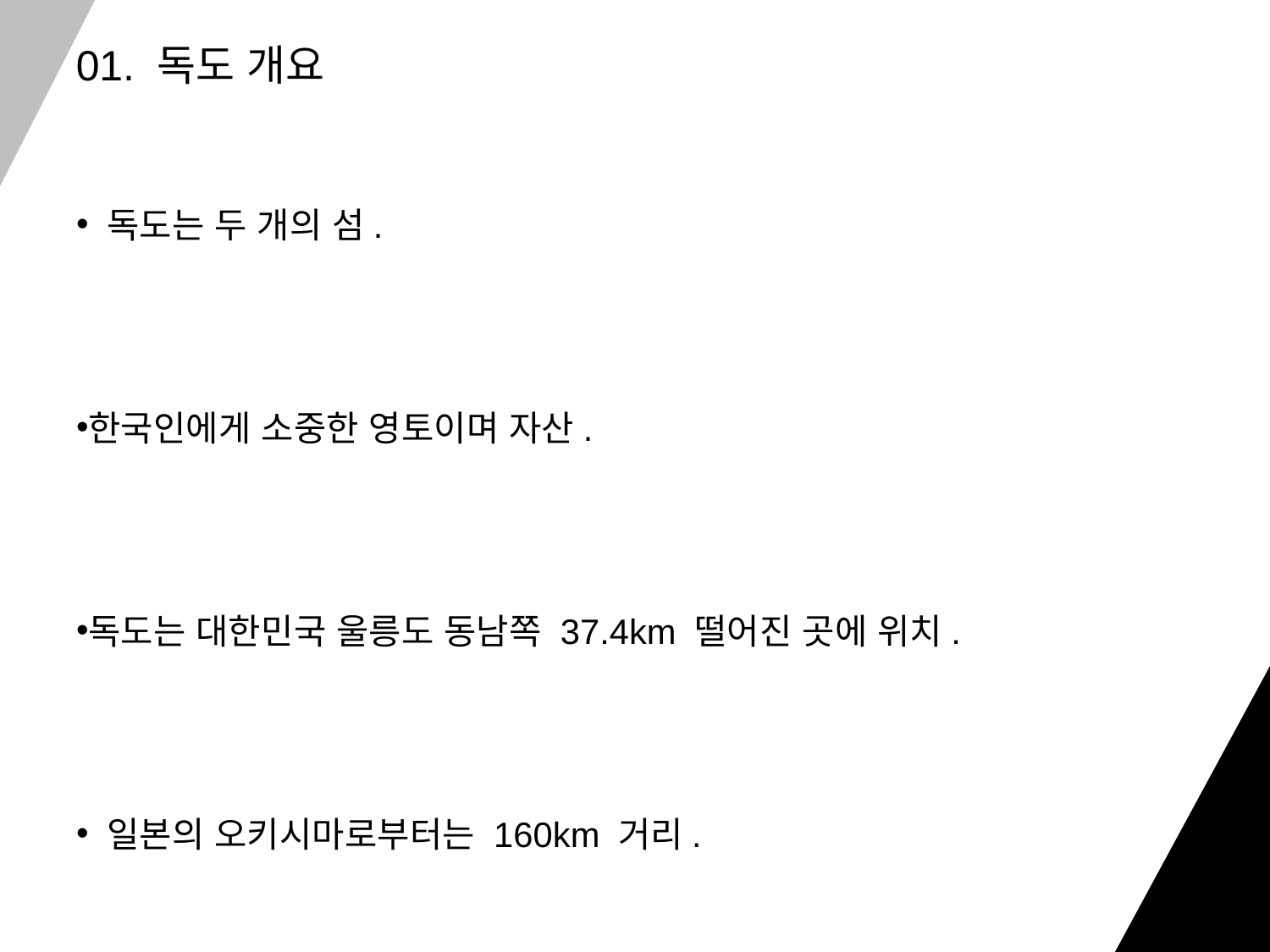

01. 독도 개요

 독도는 두 개의 섬.

한국인에게 소중한 영토이며 자산.

독도는 대한민국 울릉도 동남쪽 37.4km 떨어진 곳에 위치.

 일본의 오키시마로부터는 160km 거리.